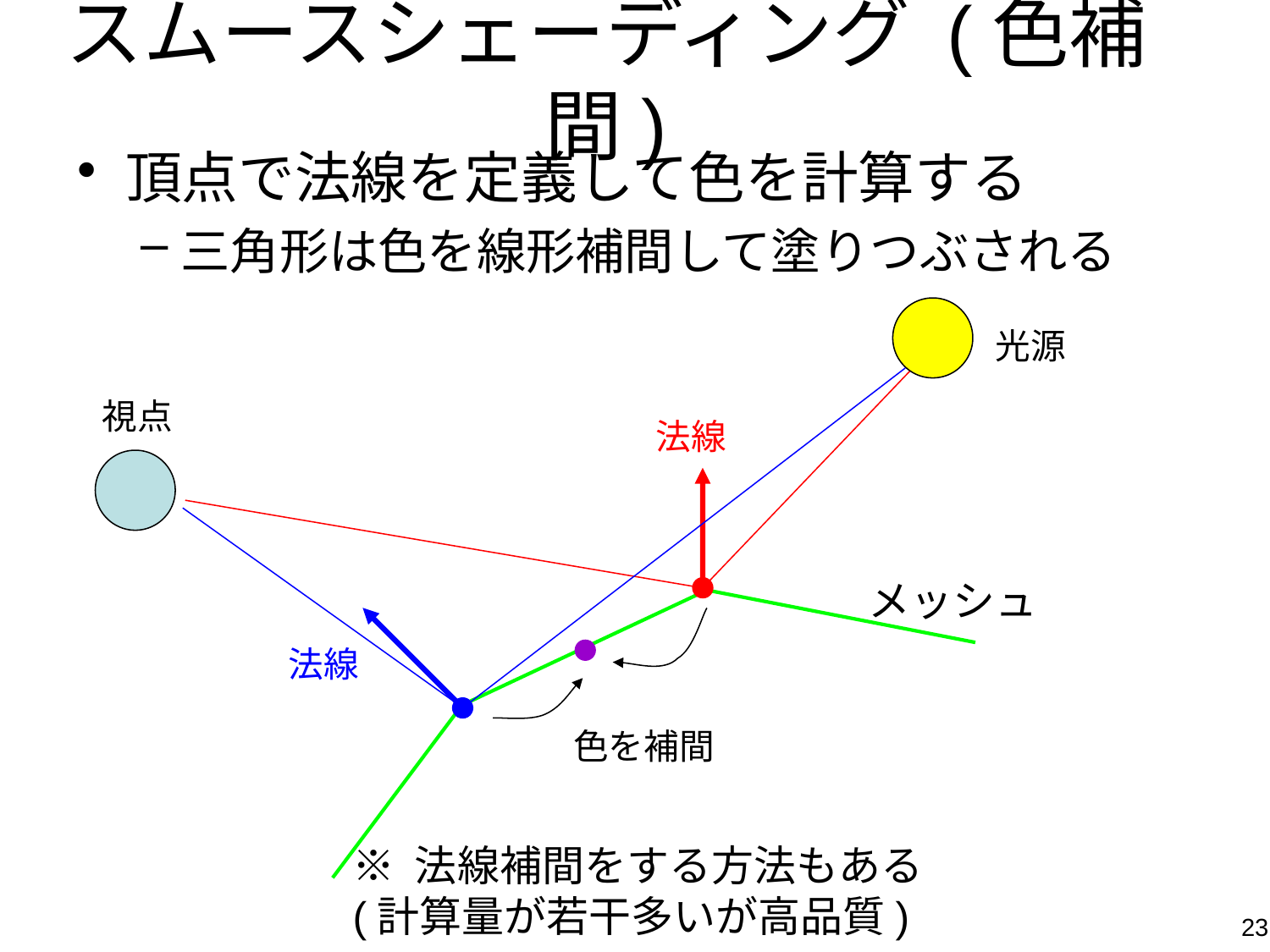

# スムースシェーディング (色補間)
頂点で法線を定義して色を計算する
三角形は色を線形補間して塗りつぶされる

光源

視点
法線

メッシュ

法線

色を補間
※ 法線補間をする方法もある
(計算量が若干多いが高品質)
23